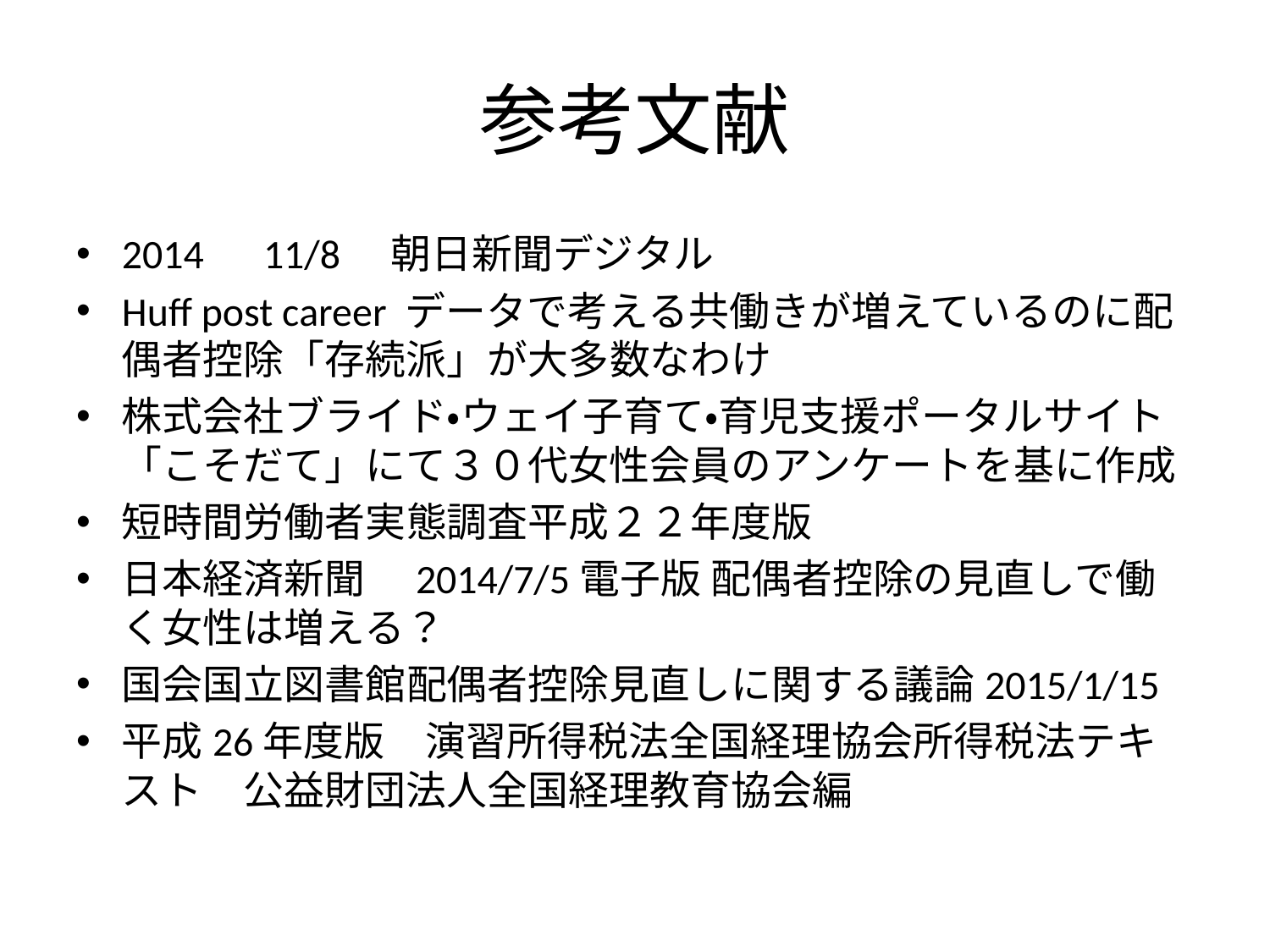

# 参考文献
2014　11/8　朝日新聞デジタル
Huff post career データで考える共働きが増えているのに配偶者控除「存続派」が大多数なわけ
株式会社ブライド・ウェイ子育て・育児支援ポータルサイト「こそだて」にて３０代女性会員のアンケートを基に作成
短時間労働者実態調査平成２２年度版
日本経済新聞　2014/7/5電子版 配偶者控除の見直しで働く女性は増える？
国会国立図書館配偶者控除見直しに関する議論2015/1/15
平成26年度版　演習所得税法全国経理協会所得税法テキスト　公益財団法人全国経理教育協会編